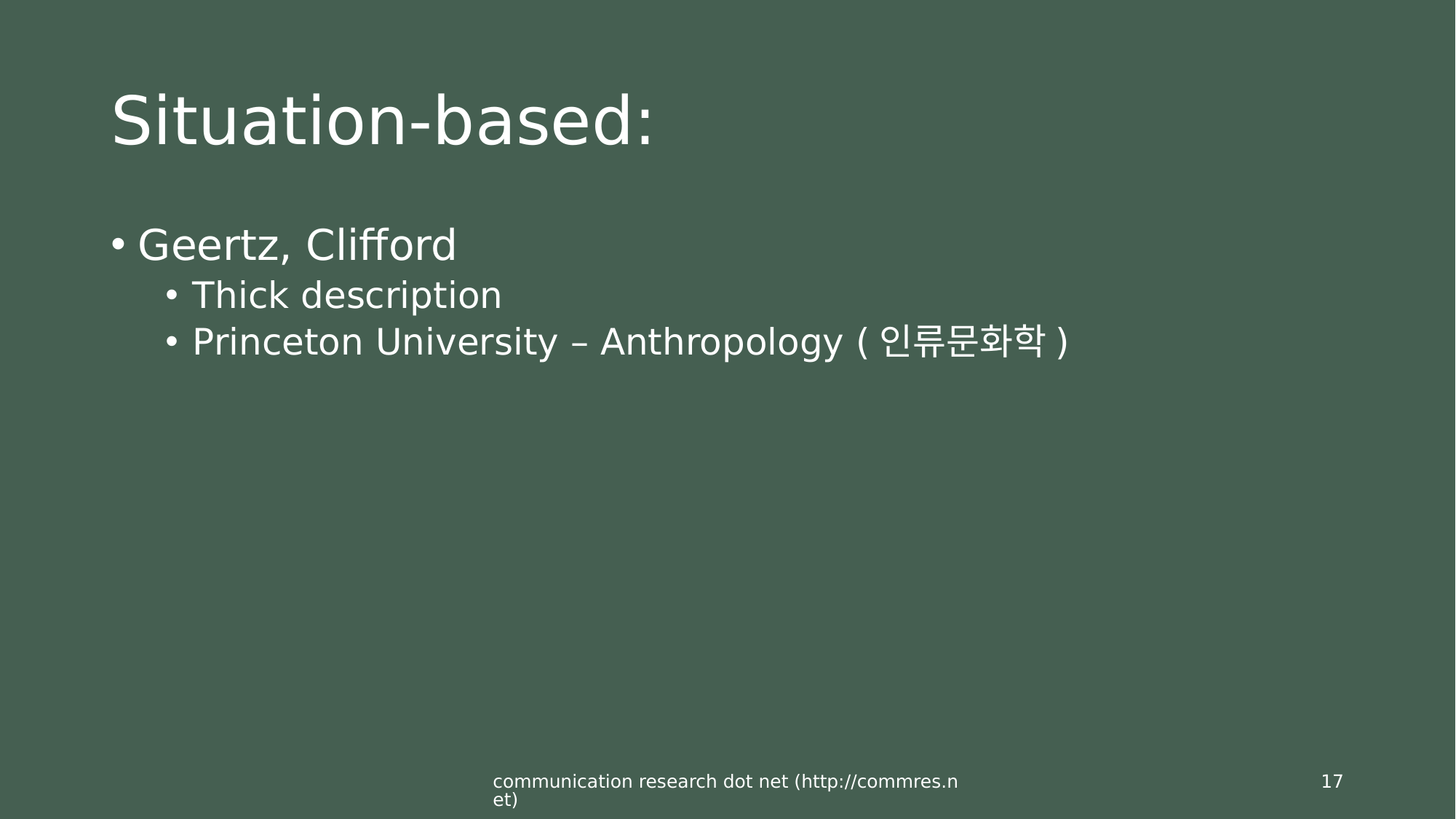

# Situation-based:
Geertz, Clifford
Thick description
Princeton University – Anthropology (인류문화학)

communication research dot net (http://commres.net)
17